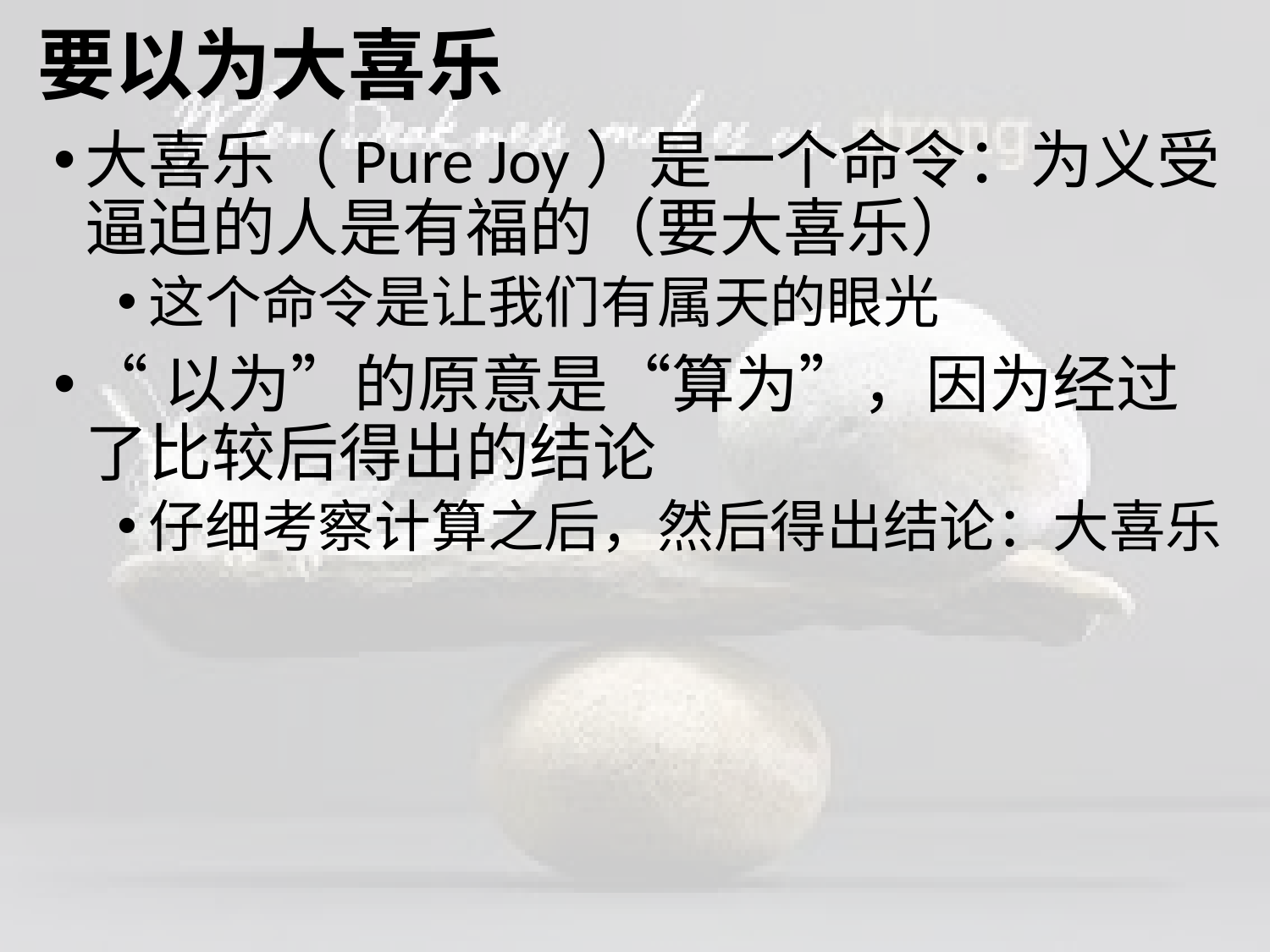

# 要以为大喜乐
大喜乐（Pure Joy）是一个命令：为义受逼迫的人是有福的（要大喜乐）
这个命令是让我们有属天的眼光
“以为”的原意是“算为”，因为经过了比较后得出的结论
仔细考察计算之后，然后得出结论：大喜乐